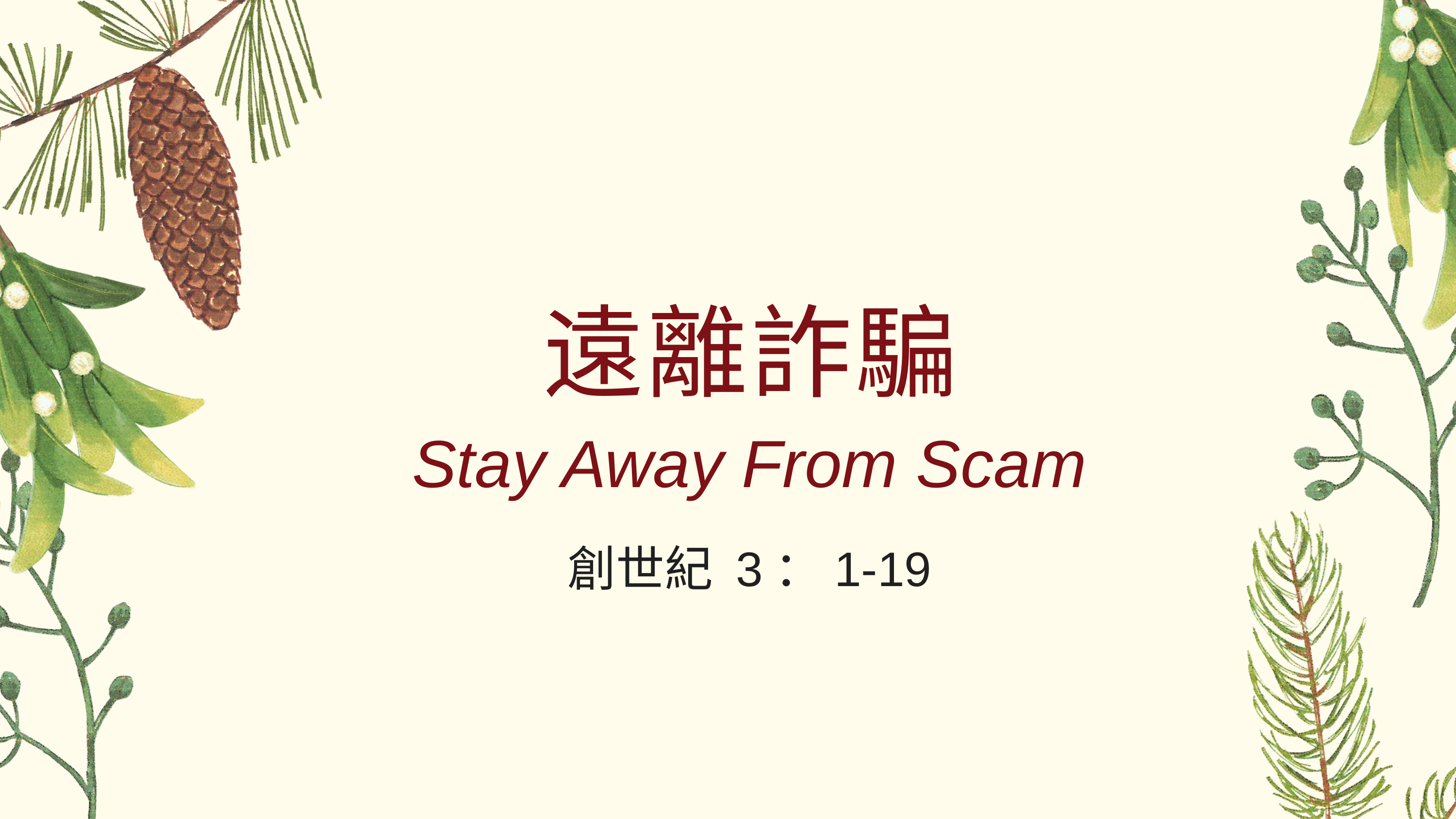

遠離詐騙
Stay Away From Scam
創世紀 3：1-19